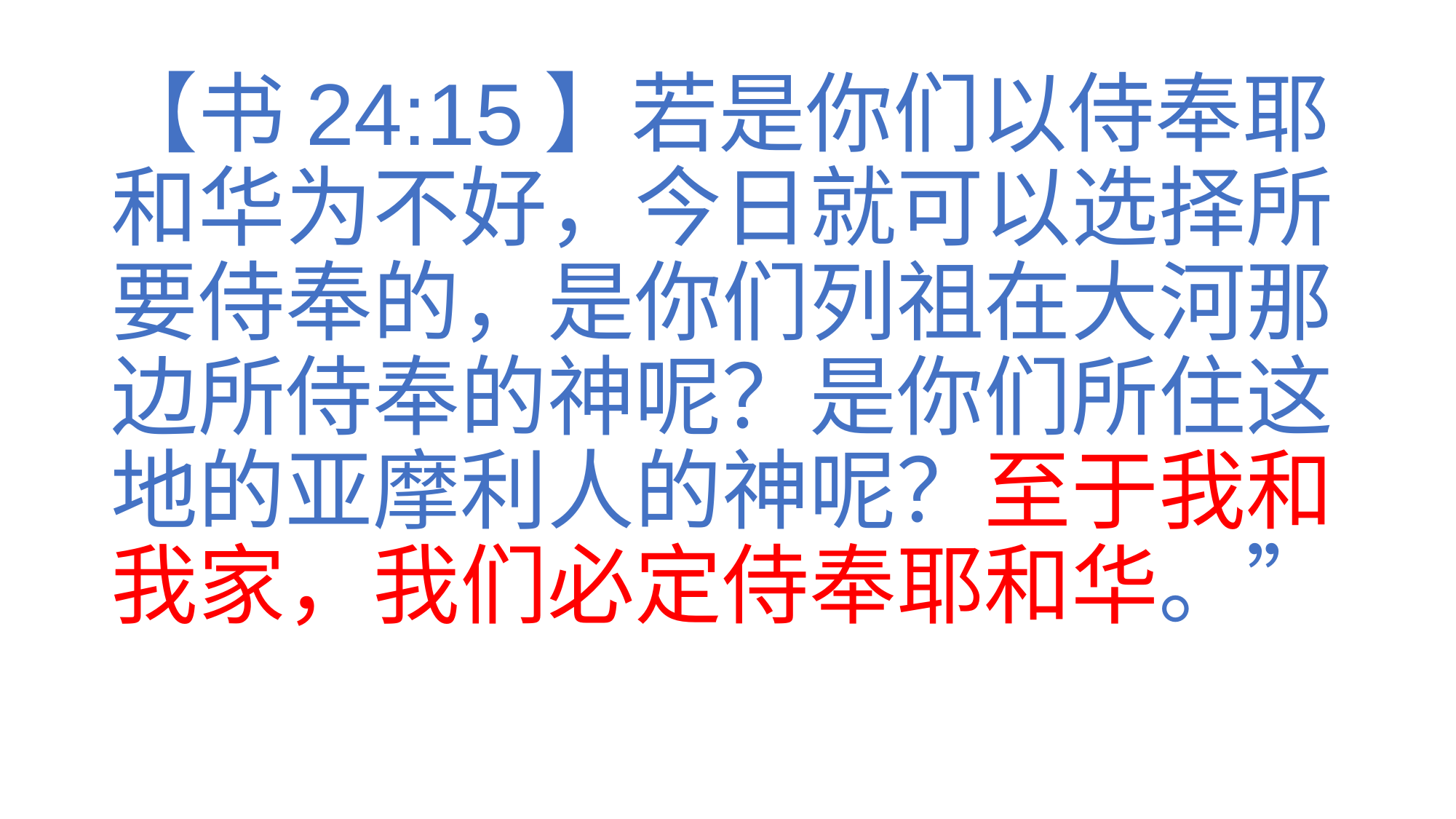

【书24:15】若是你们以侍奉耶和华为不好，今日就可以选择所要侍奉的，是你们列祖在大河那边所侍奉的神呢？是你们所住这地的亚摩利人的神呢？至于我和我家，我们必定侍奉耶和华。”